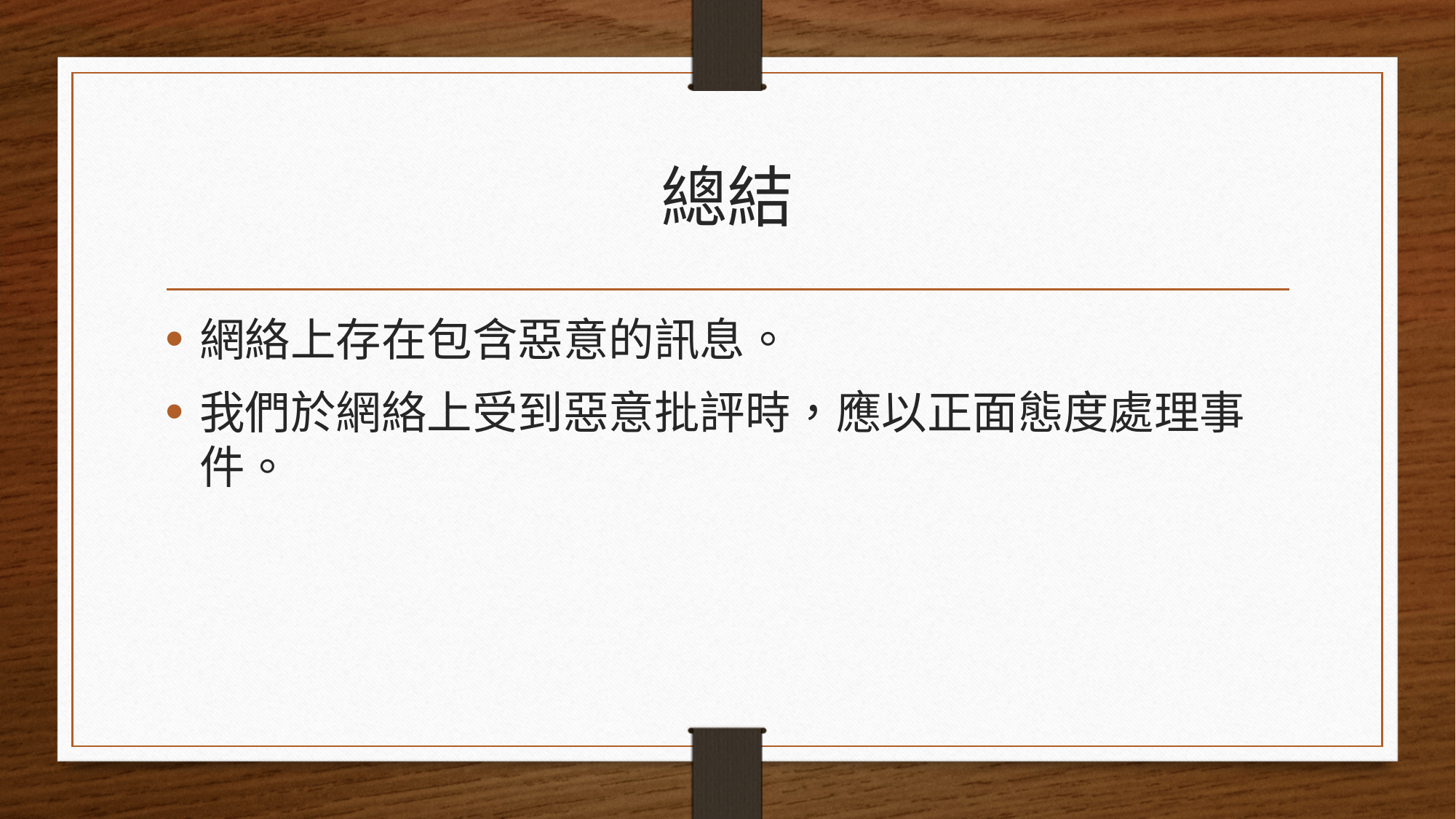

# 總結
網絡上存在包含惡意的訊息。
我們於網絡上受到惡意批評時，應以正面態度處理事件。